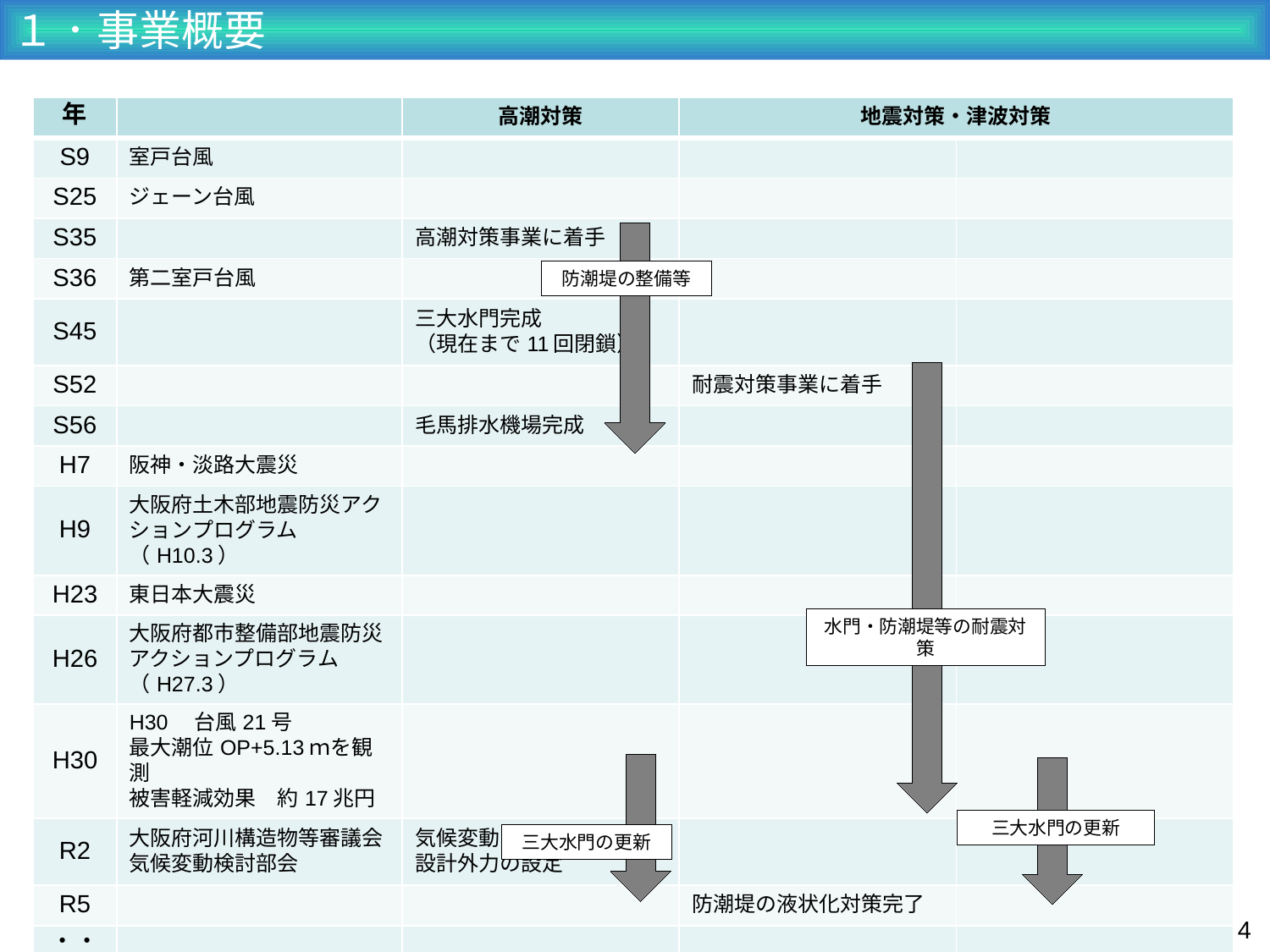

１．事業概要
| 年 |  | 高潮対策 | 地震対策・津波対策 | 津波対策 |
| --- | --- | --- | --- | --- |
| S9 | 室戸台風 |  |  |  |
| S25 | ジェーン台風 |  |  |  |
| S35 |  | 高潮対策事業に着手 |  |  |
| S36 | 第二室戸台風 |  |  |  |
| S45 |  | 三大水門完成 （現在まで11回閉鎖） |  |  |
| S52 |  |  | 耐震対策事業に着手 |  |
| S56 |  | 毛馬排水機場完成 |  |  |
| H7 | 阪神・淡路大震災 |  |  |  |
| H9 | 大阪府土木部地震防災アクションプログラム（H10.3） |  |  |  |
| H23 | 東日本大震災 |  |  |  |
| H26 | 大阪府都市整備部地震防災アクションプログラム（H27.3） |  |  |  |
| H30 | H30　台風21号 最大潮位OP+5.13ｍを観測 被害軽減効果　約17兆円 |  |  |  |
| R2 | 大阪府河川構造物等審議会 気候変動検討部会 | 気候変動を踏まえた 設計外力の設定 |  |  |
| R5 |  |  | 防潮堤の液状化対策完了 |  |
| ・・・ |  |  |  |  |
| R23 |  |  |  |  |

防潮堤の整備等

水門・防潮堤等の耐震対策

三大水門の更新
三大水門の更新
4